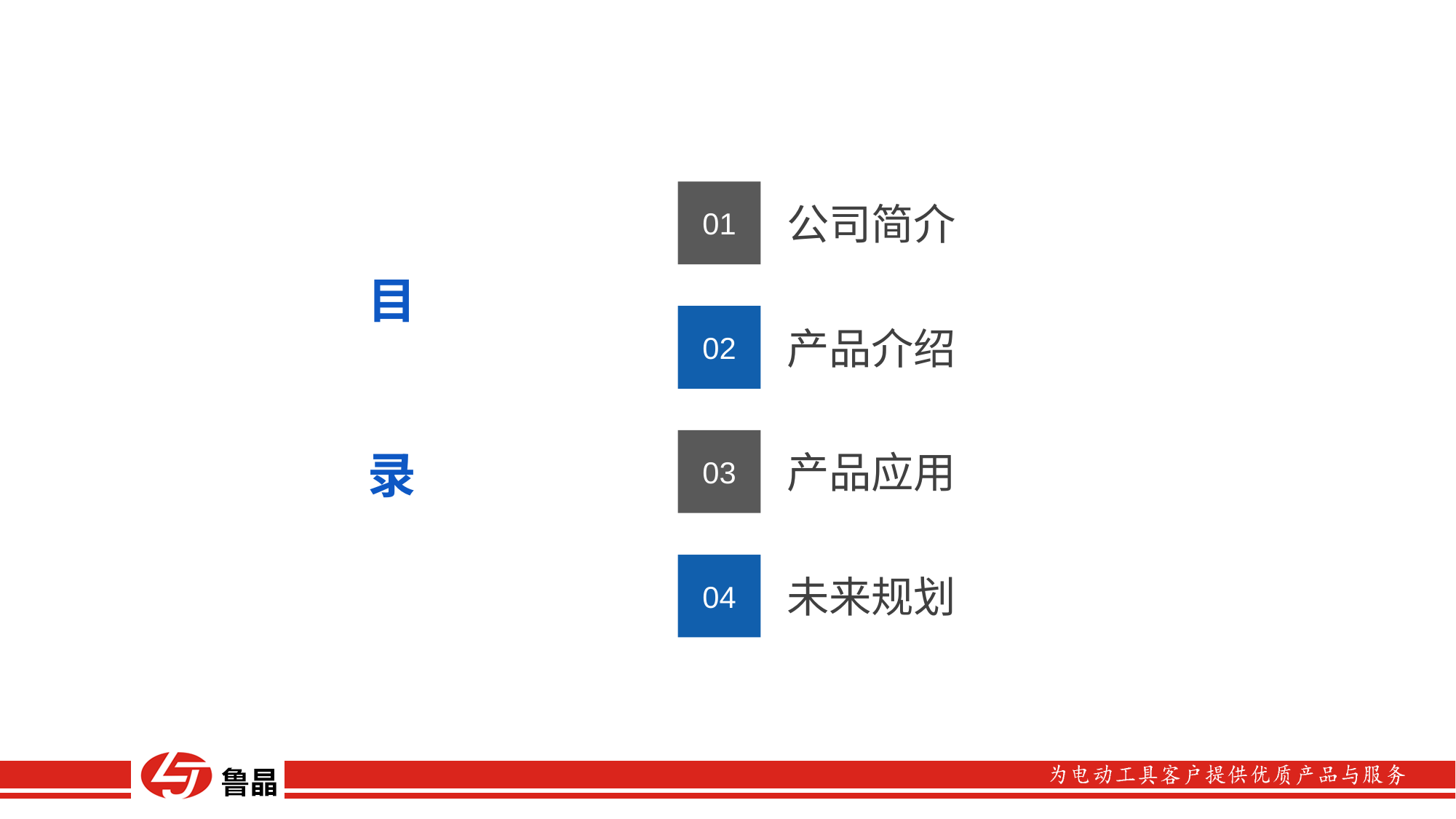

01
公司简介
目

录
02
产品介绍
03
产品应用
04
未来规划